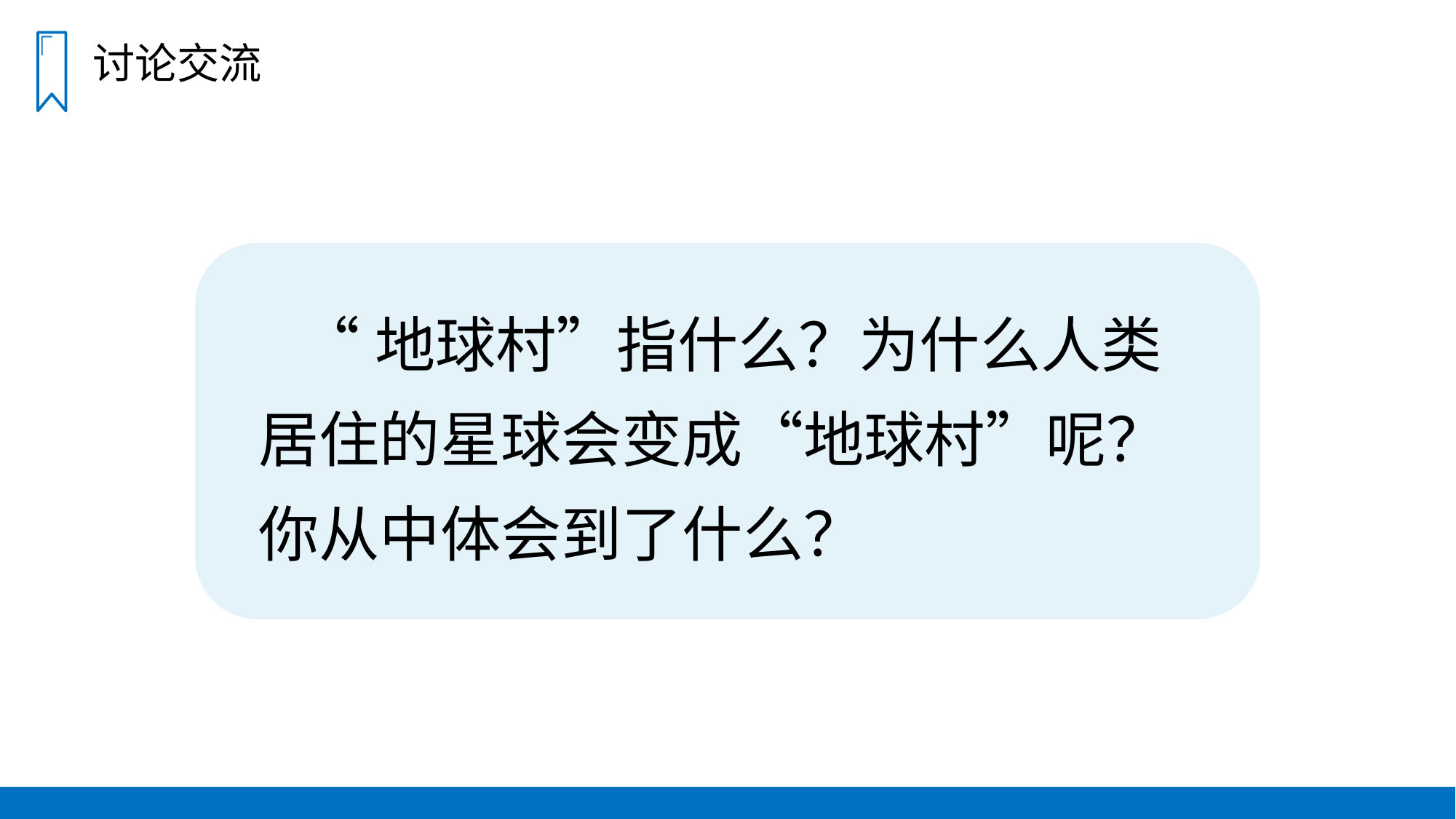

讨论交流

   “地球村”指什么？为什么人类居住的星球会变成“地球村”呢？你从中体会到了什么？